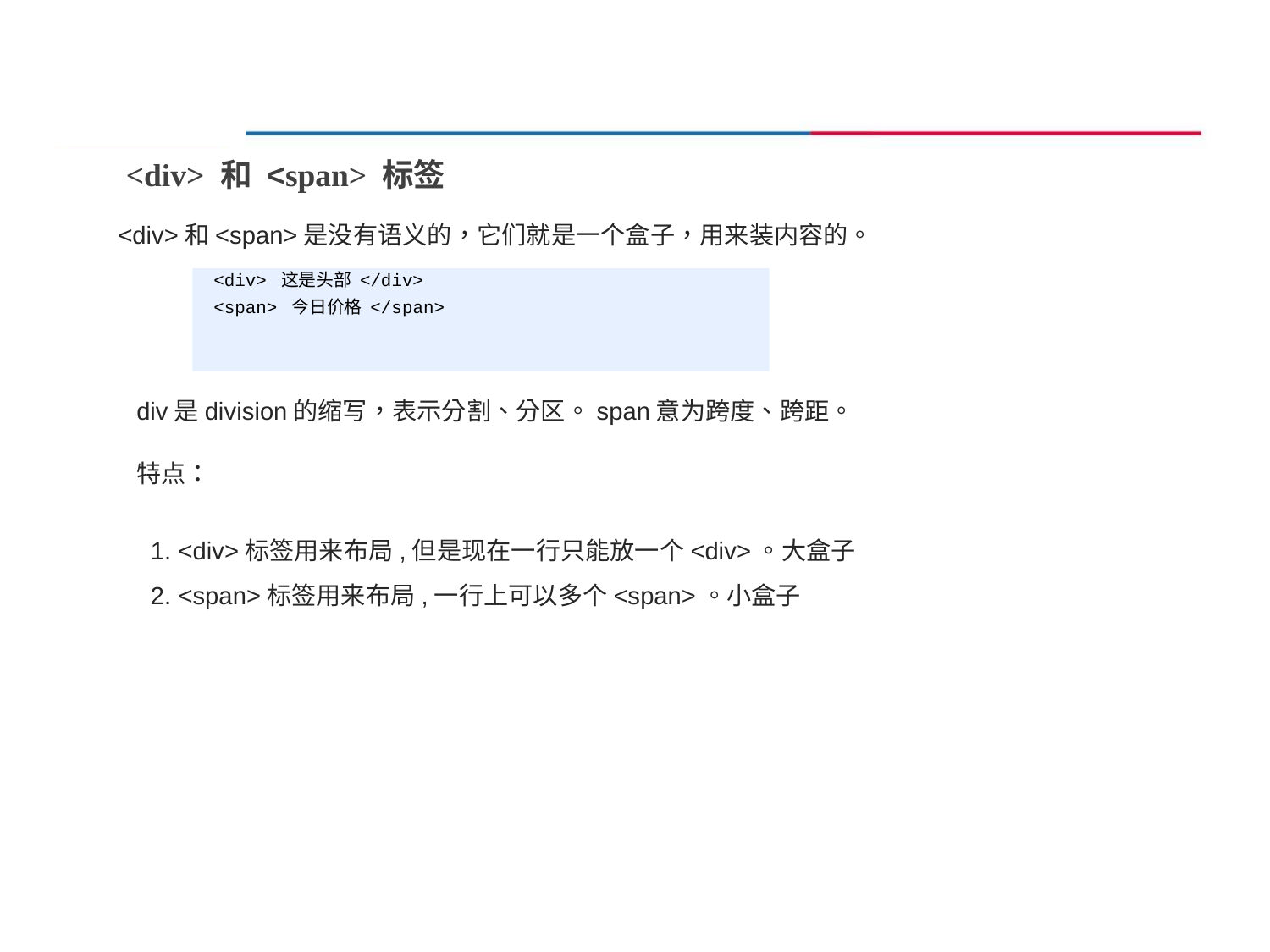

<div> 和 <span> 标签
<div>和<span>是没有语义的，它们就是一个盒子，用来装内容的。
<div> 这是头部 </div>
<span> 今日价格 </span>
div是division的缩写，表示分割、分区。span意为跨度、跨距。
特点：
1. <div>标签用来布局,但是现在一行只能放一个<div>。大盒子
2. <span>标签用来布局,一行上可以多个<span>。小盒子